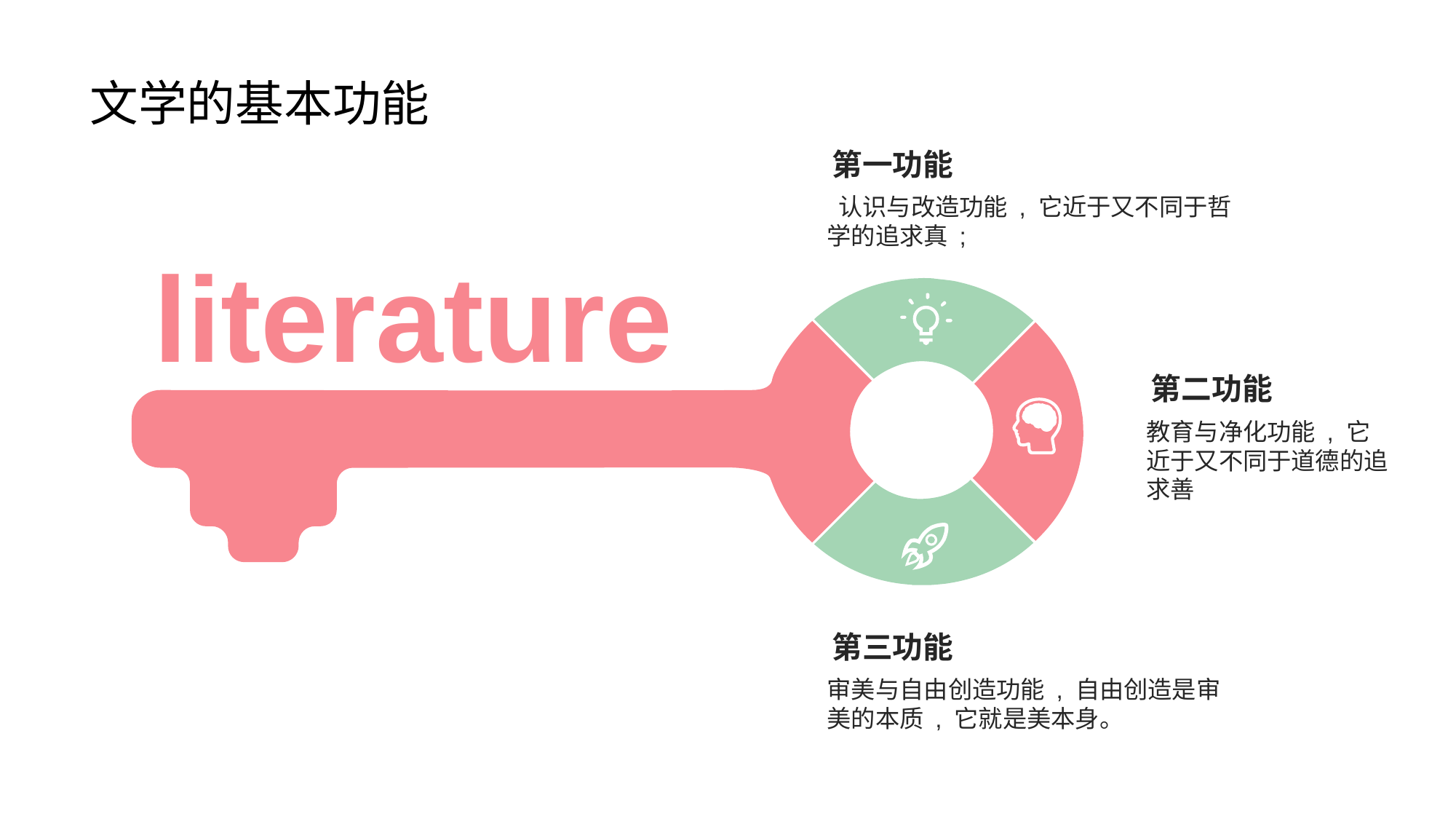

文学的基本功能
第一功能
 认识与改造功能 , 它近于又不同于哲  学的追求真 ;
literature

第二功能

教育与净化功能 , 它近于又不同于道德的追求善

第三功能
审美与自由创造功能 , 自由创造是审美的本质 , 它就是美本身。